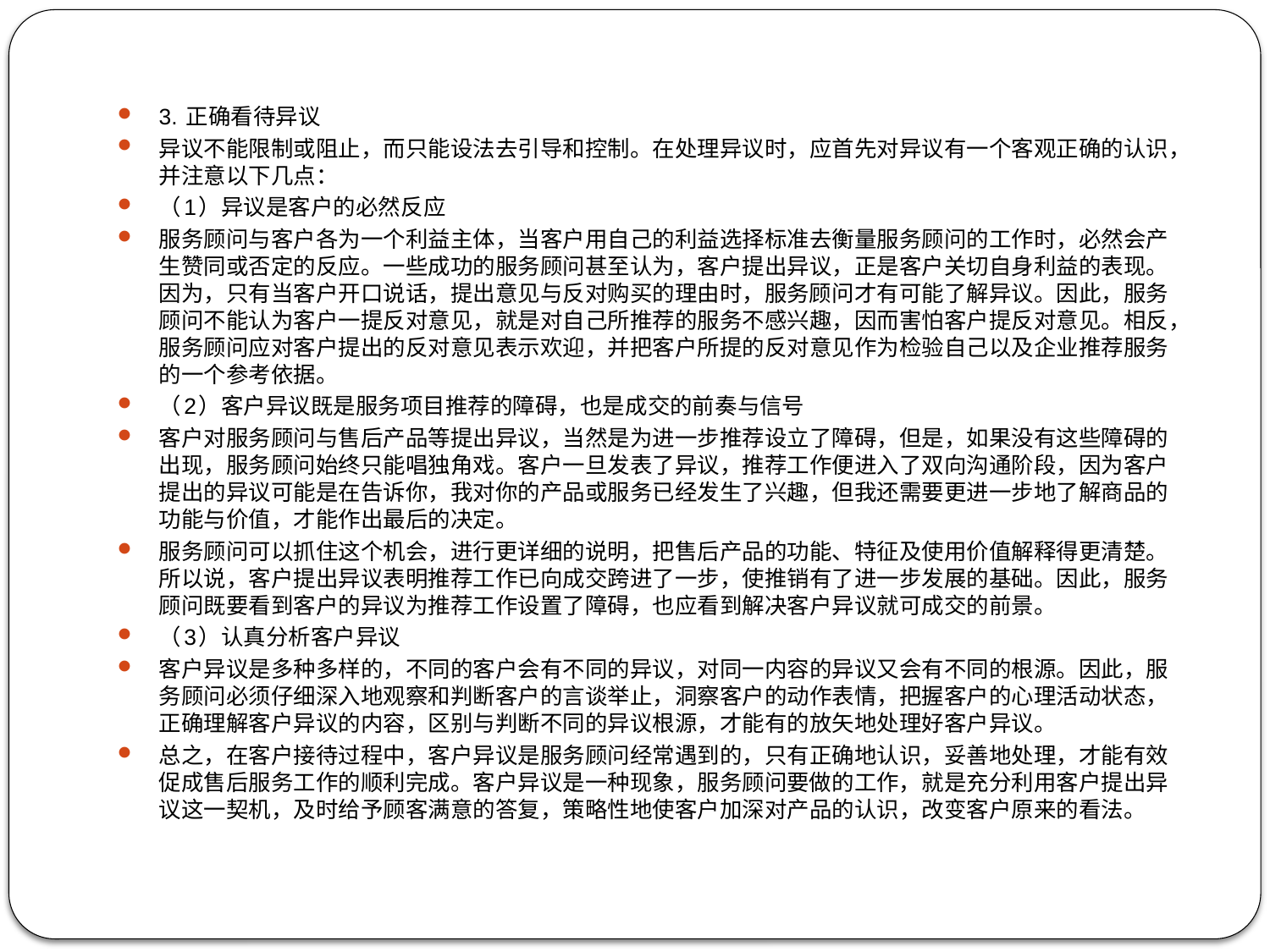

3. 正确看待异议
异议不能限制或阻止，而只能设法去引导和控制。在处理异议时，应首先对异议有一个客观正确的认识，并注意以下几点：
（1）异议是客户的必然反应
服务顾问与客户各为一个利益主体，当客户用自己的利益选择标准去衡量服务顾问的工作时，必然会产生赞同或否定的反应。一些成功的服务顾问甚至认为，客户提出异议，正是客户关切自身利益的表现。因为，只有当客户开口说话，提出意见与反对购买的理由时，服务顾问才有可能了解异议。因此，服务顾问不能认为客户一提反对意见，就是对自己所推荐的服务不感兴趣，因而害怕客户提反对意见。相反，服务顾问应对客户提出的反对意见表示欢迎，并把客户所提的反对意见作为检验自己以及企业推荐服务的一个参考依据。
（2）客户异议既是服务项目推荐的障碍，也是成交的前奏与信号
客户对服务顾问与售后产品等提出异议，当然是为进一步推荐设立了障碍，但是，如果没有这些障碍的出现，服务顾问始终只能唱独角戏。客户一旦发表了异议，推荐工作便进入了双向沟通阶段，因为客户提出的异议可能是在告诉你，我对你的产品或服务已经发生了兴趣，但我还需要更进一步地了解商品的功能与价值，才能作出最后的决定。
服务顾问可以抓住这个机会，进行更详细的说明，把售后产品的功能、特征及使用价值解释得更清楚。所以说，客户提出异议表明推荐工作已向成交跨进了一步，使推销有了进一步发展的基础。因此，服务顾问既要看到客户的异议为推荐工作设置了障碍，也应看到解决客户异议就可成交的前景。
（3）认真分析客户异议
客户异议是多种多样的，不同的客户会有不同的异议，对同一内容的异议又会有不同的根源。因此，服务顾问必须仔细深入地观察和判断客户的言谈举止，洞察客户的动作表情，把握客户的心理活动状态，正确理解客户异议的内容，区别与判断不同的异议根源，才能有的放矢地处理好客户异议。
总之，在客户接待过程中，客户异议是服务顾问经常遇到的，只有正确地认识，妥善地处理，才能有效促成售后服务工作的顺利完成。客户异议是一种现象，服务顾问要做的工作，就是充分利用客户提出异议这一契机，及时给予顾客满意的答复，策略性地使客户加深对产品的认识，改变客户原来的看法。